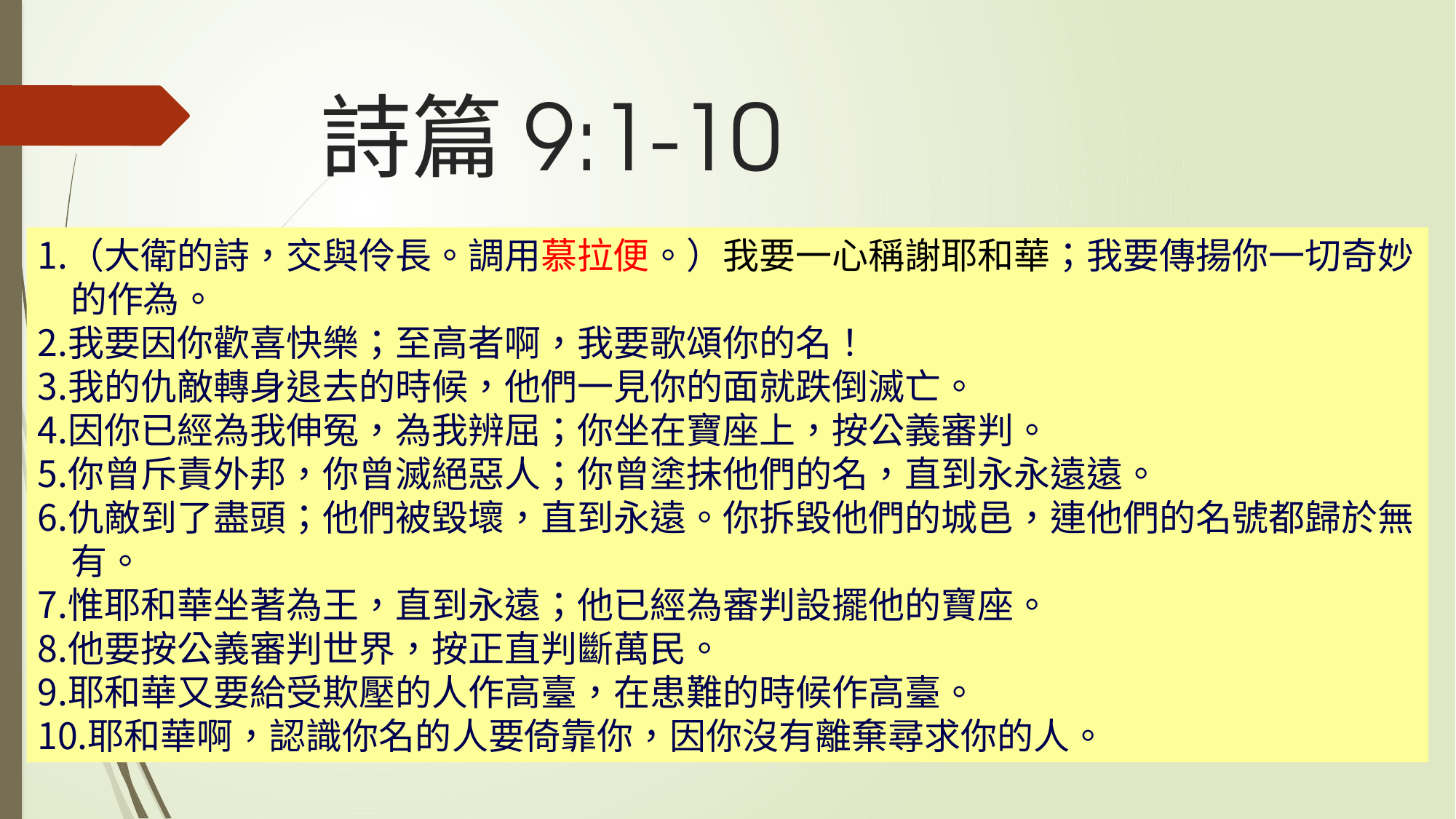

# 詩篇9:1-10
（大衛的詩，交與伶長。調用慕拉便。）我要一心稱謝耶和華；我要傳揚你一切奇妙
   的作為。
我要因你歡喜快樂；至高者啊，我要歌頌你的名！
我的仇敵轉身退去的時候，他們一見你的面就跌倒滅亡。
因你已經為我伸冤，為我辨屈；你坐在寶座上，按公義審判。
你曾斥責外邦，你曾滅絕惡人；你曾塗抹他們的名，直到永永遠遠。
仇敵到了盡頭；他們被毀壞，直到永遠。你拆毀他們的城邑，連他們的名號都歸於無
   有。
惟耶和華坐著為王，直到永遠；他已經為審判設擺他的寶座。
他要按公義審判世界，按正直判斷萬民。
耶和華又要給受欺壓的人作高臺，在患難的時候作高臺。
耶和華啊，認識你名的人要倚靠你，因你沒有離棄尋求你的人。